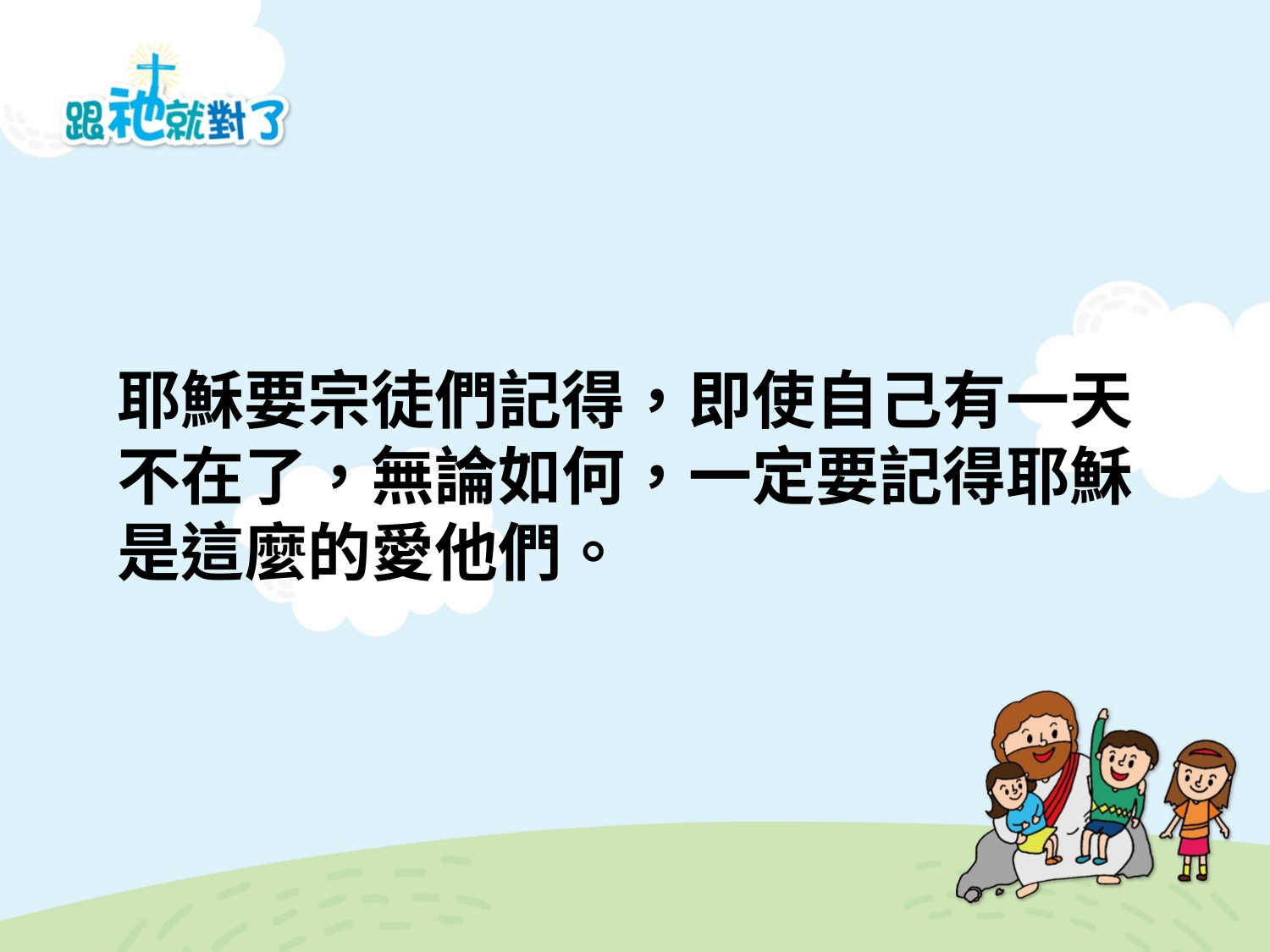

耶穌要宗徒們記得，即使自己有一天不在了，無論如何，一定要記得耶穌是這麼的愛他們。